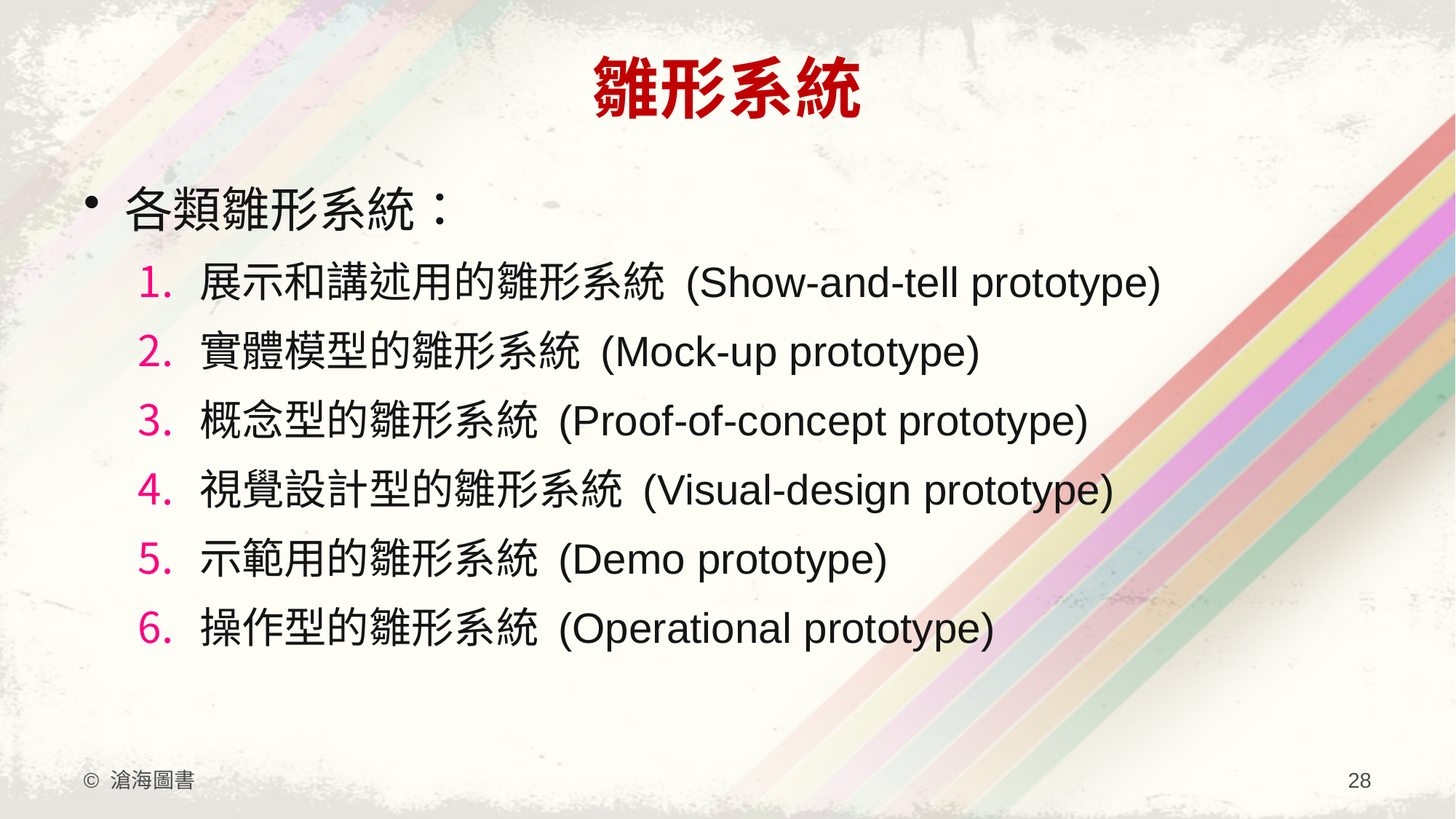

# 雛形系統
各類雛形系統：
展示和講述用的雛形系統 (Show-and-tell prototype)
實體模型的雛形系統 (Mock-up prototype)
概念型的雛形系統 (Proof-of-concept prototype)
視覺設計型的雛形系統 (Visual-design prototype)
示範用的雛形系統 (Demo prototype)
操作型的雛形系統 (Operational prototype)

© 滄海圖書

28